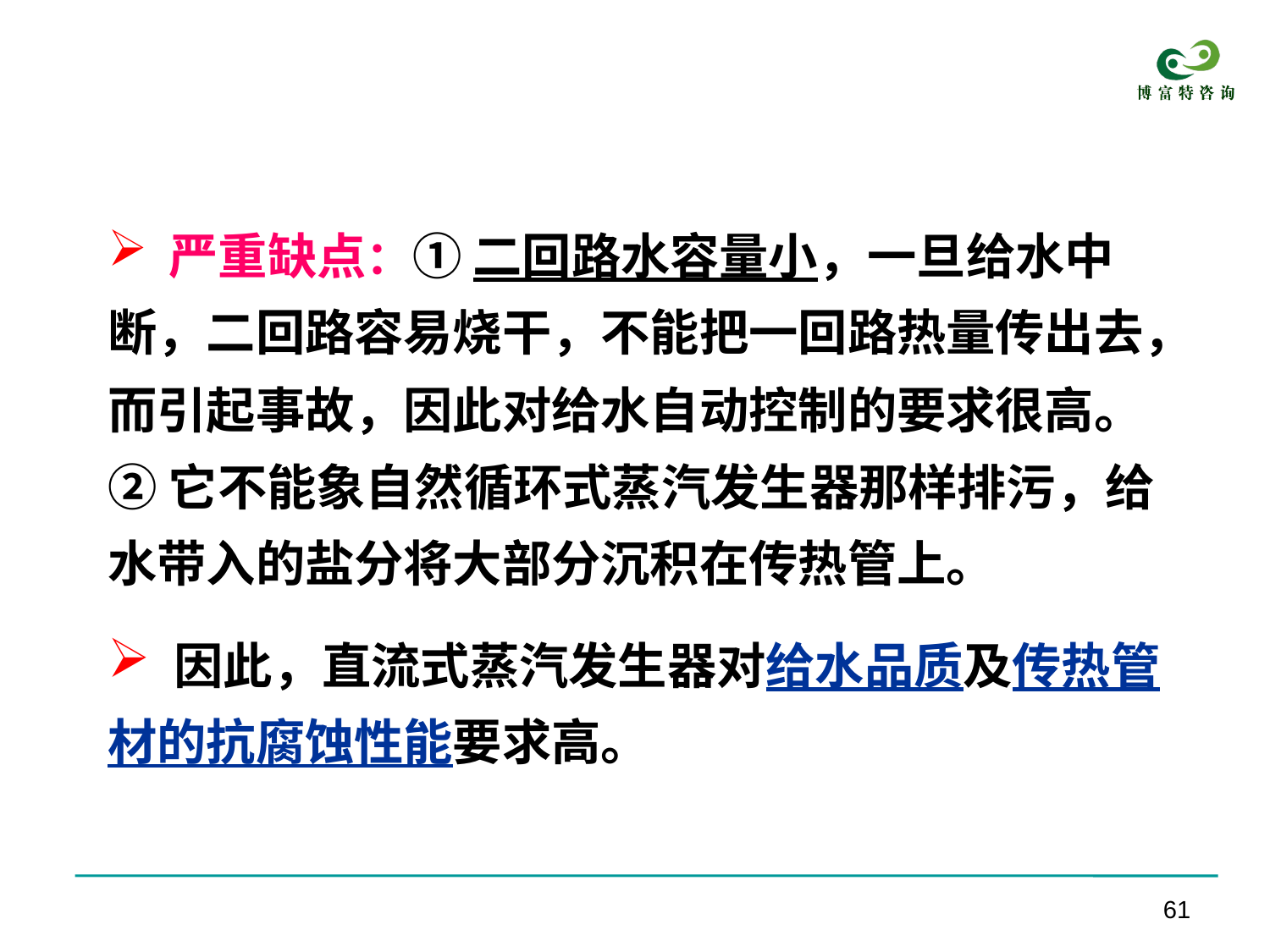

严重缺点：① 二回路水容量小，一旦给水中断，二回路容易烧干，不能把一回路热量传出去，而引起事故，因此对给水自动控制的要求很高。 ② 它不能象自然循环式蒸汽发生器那样排污，给水带入的盐分将大部分沉积在传热管上。
 因此，直流式蒸汽发生器对给水品质及传热管材的抗腐蚀性能要求高。